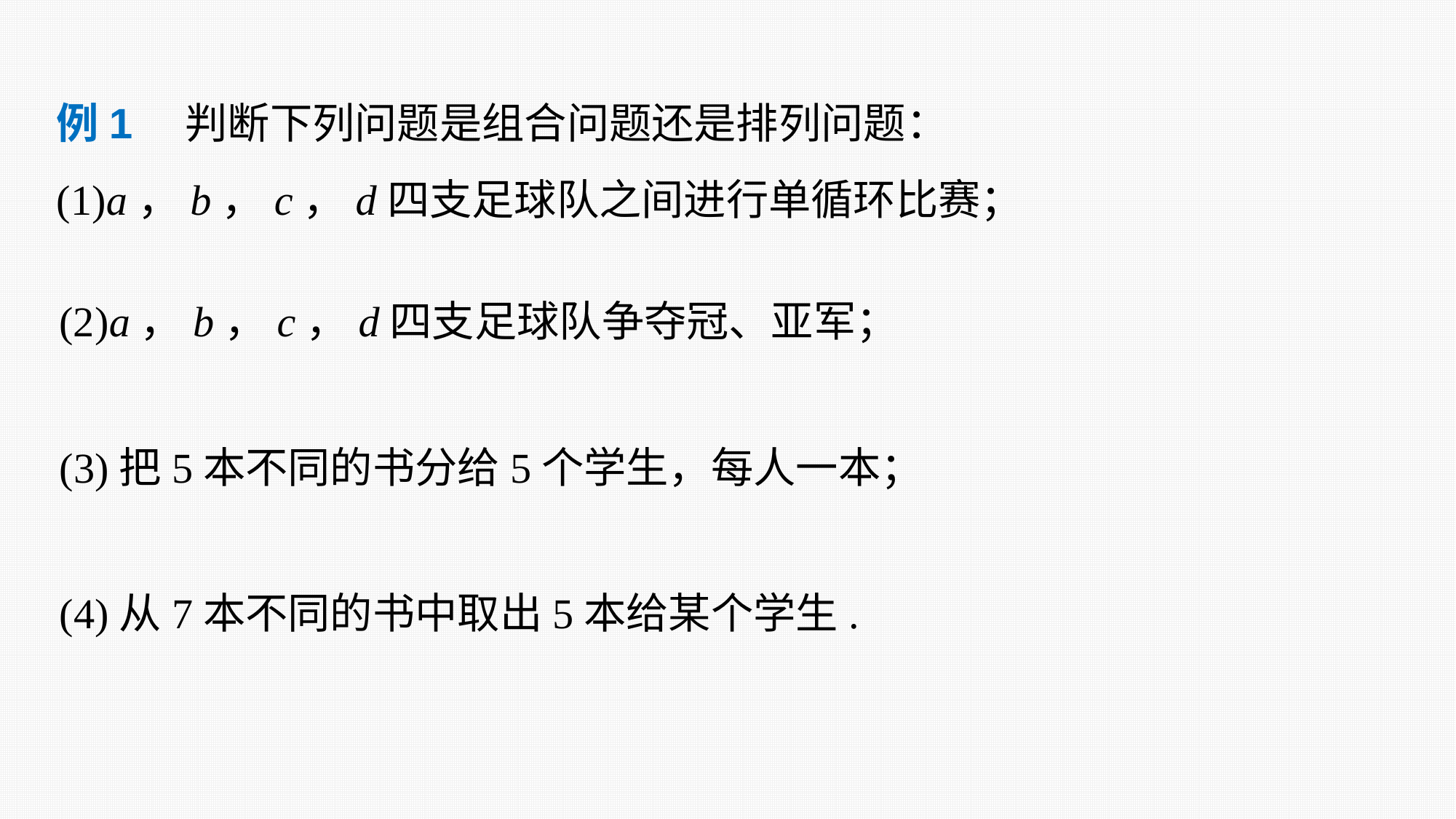

例1　判断下列问题是组合问题还是排列问题：
(1)a，b，c，d四支足球队之间进行单循环比赛；
(2)a，b，c，d四支足球队争夺冠、亚军；
(3)把5本不同的书分给5个学生，每人一本；
(4)从7本不同的书中取出5本给某个学生.